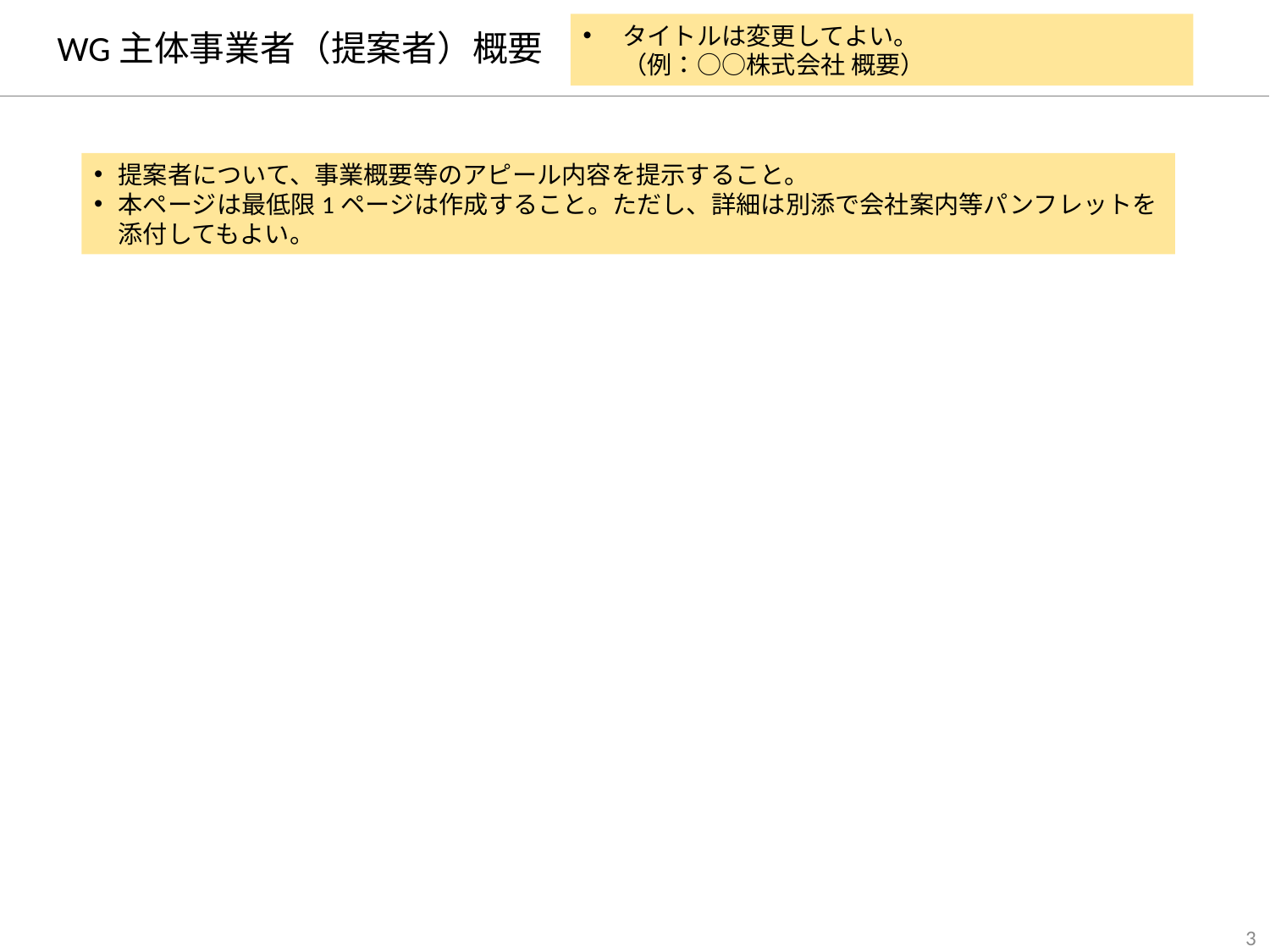

タイトルは変更してよい。
（例：○○株式会社 概要）
# WG主体事業者（提案者）概要
提案者について、事業概要等のアピール内容を提示すること。
本ページは最低限1ページは作成すること。ただし、詳細は別添で会社案内等パンフレットを添付してもよい。
3